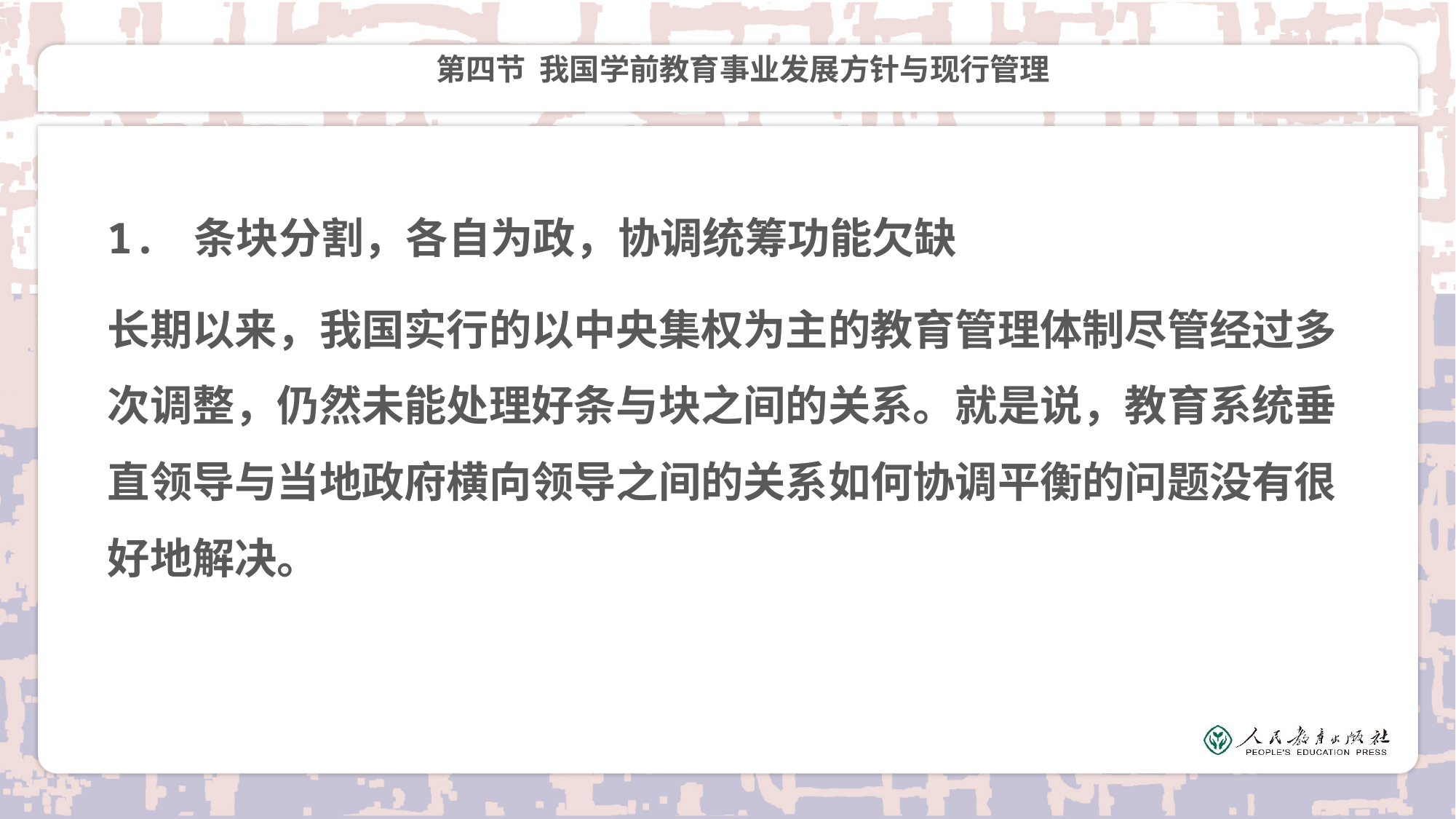

# 第四节  我国学前教育事业发展方针与现行管理
1. 条块分割，各自为政，协调统筹功能欠缺
长期以来，我国实行的以中央集权为主的教育管理体制尽管经过多次调整，仍然未能处理好条与块之间的关系。就是说，教育系统垂直领导与当地政府横向领导之间的关系如何协调平衡的问题没有很好地解决。